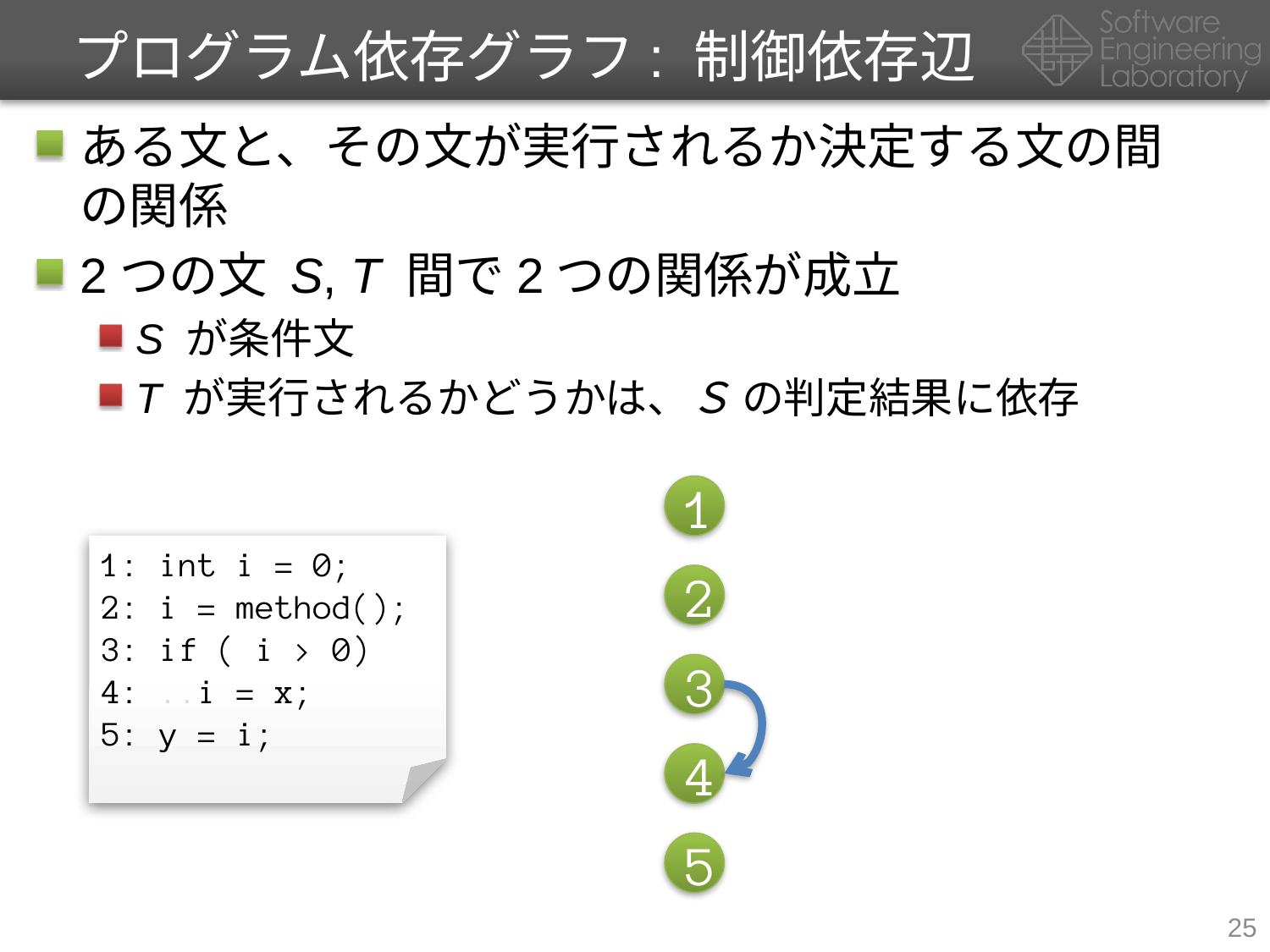

# プログラム依存グラフ: 制御依存辺
ある文と、その文が実行されるか決定する文の間の関係
2つの文 S, T 間で2つの関係が成立
S が条件文
T が実行されるかどうかは、Ｓ の判定結果に依存

1

1: int i = 0;
2: i = method();
3: if ( i > 0)
4: ..i = x;
5: y = i;

2
3
4
5
25